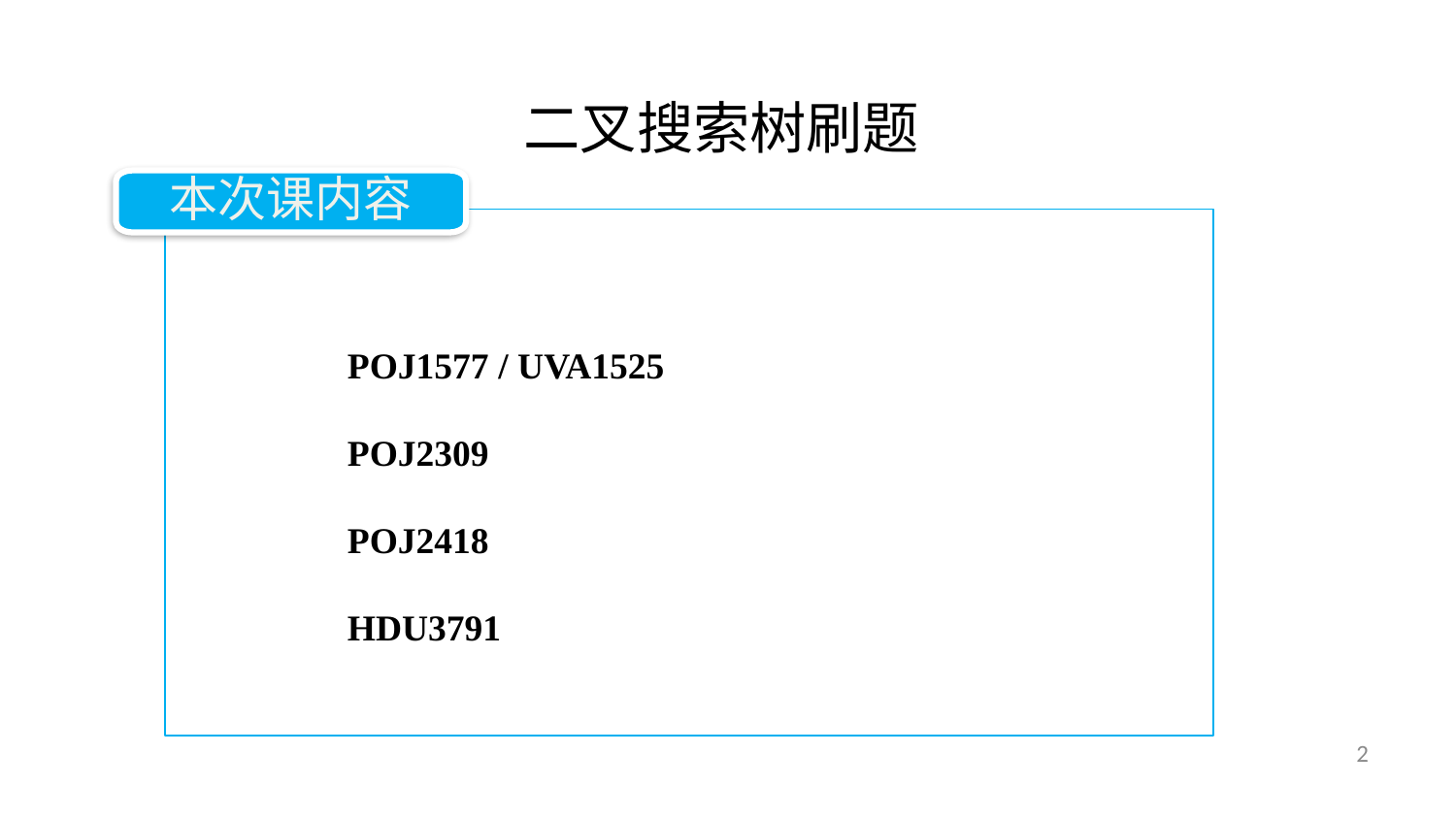

二叉搜索树刷题
本次课内容

POJ1577 / UVA1525
POJ2309
POJ2418
HDU3791
2